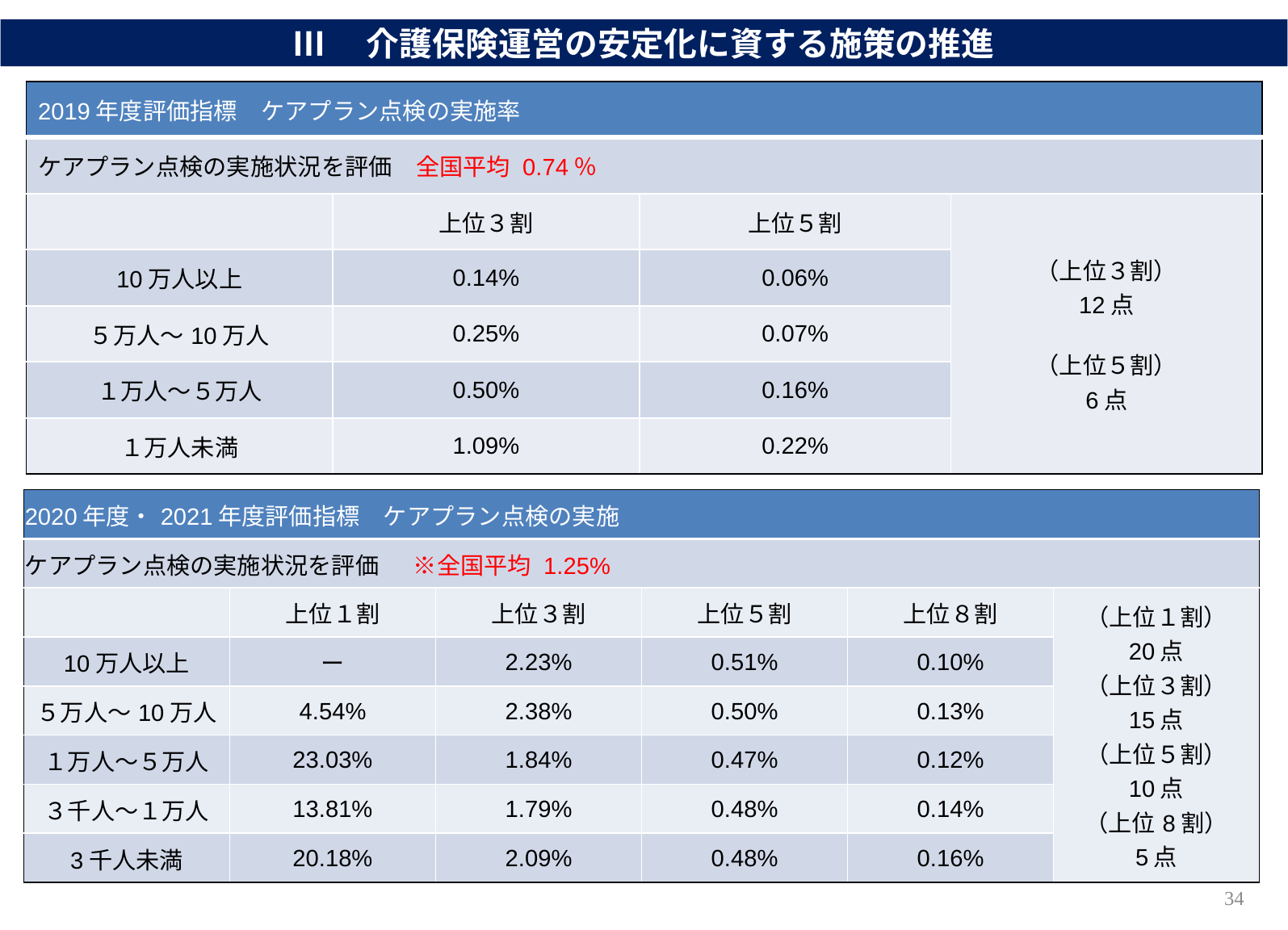

Ⅲ　介護保険運営の安定化に資する施策の推進
| 2019年度評価指標　ケアプラン点検の実施率 |  |  |  |
| --- | --- | --- | --- |
| ケアプラン点検の実施状況を評価　全国平均 0.74％ |  |  |  |
|  | 上位３割 | 上位５割 | （上位３割） 12点 （上位５割） 6点 |
| 10万人以上 | 0.14% | 0.06% |  |
| ５万人～10万人 | 0.25% | 0.07% |  |
| １万人～５万人 | 0.50% | 0.16% |  |
| １万人未満 | 1.09% | 0.22% |  |
| 2020年度・2021年度評価指標　ケアプラン点検の実施 |  |  |  |  |  |
| --- | --- | --- | --- | --- | --- |
| ケアプラン点検の実施状況を評価 　※全国平均 1.25% |  |  |  |  |  |
|  | 上位１割 | 上位３割 | 上位５割 | 上位８割 | （上位１割） 20点 （上位３割） 15点 （上位５割） 10点 （上位8割） 5点 |
| 10万人以上 | ー | 2.23% | 0.51% | 0.10% |  |
| ５万人～10万人 | 4.54% | 2.38% | 0.50% | 0.13% |  |
| １万人～５万人 | 23.03% | 1.84% | 0.47% | 0.12% |  |
| ３千人～１万人 | 13.81% | 1.79% | 0.48% | 0.14% |  |
| 3千人未満 | 20.18% | 2.09% | 0.48% | 0.16% |  |
34